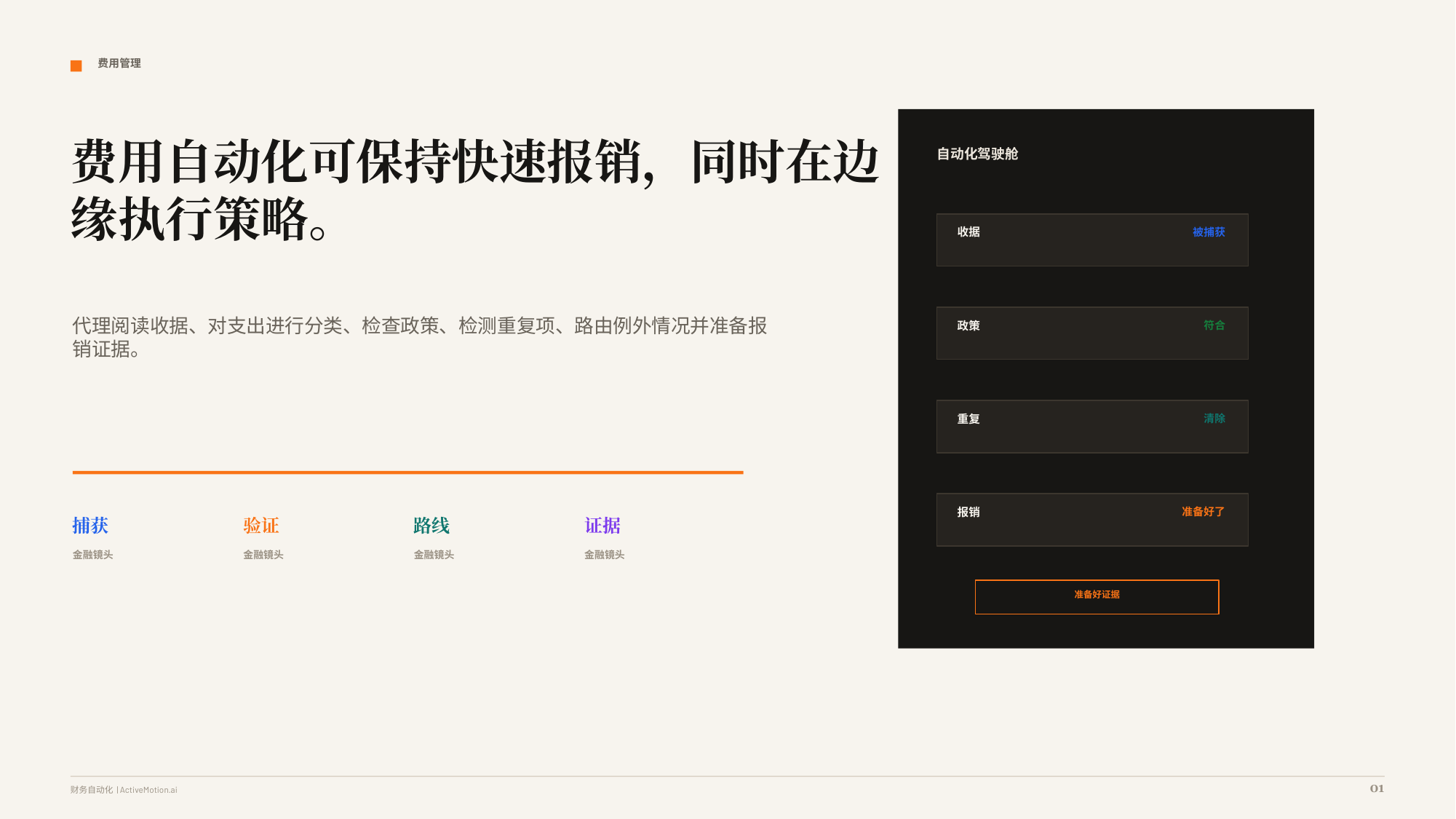

费用管理

费用自动化可保持快速报销，同时在边缘执行策略。
自动化驾驶舱

收据
被捕获

代理阅读收据、对支出进行分类、检查政策、检测重复项、路由例外情况并准备报销证据。
政策
符合

重复
清除

报销
准备好了
捕获
验证
路线
证据
金融镜头
金融镜头
金融镜头
金融镜头

准备好证据

01
财务自动化 | ActiveMotion.ai